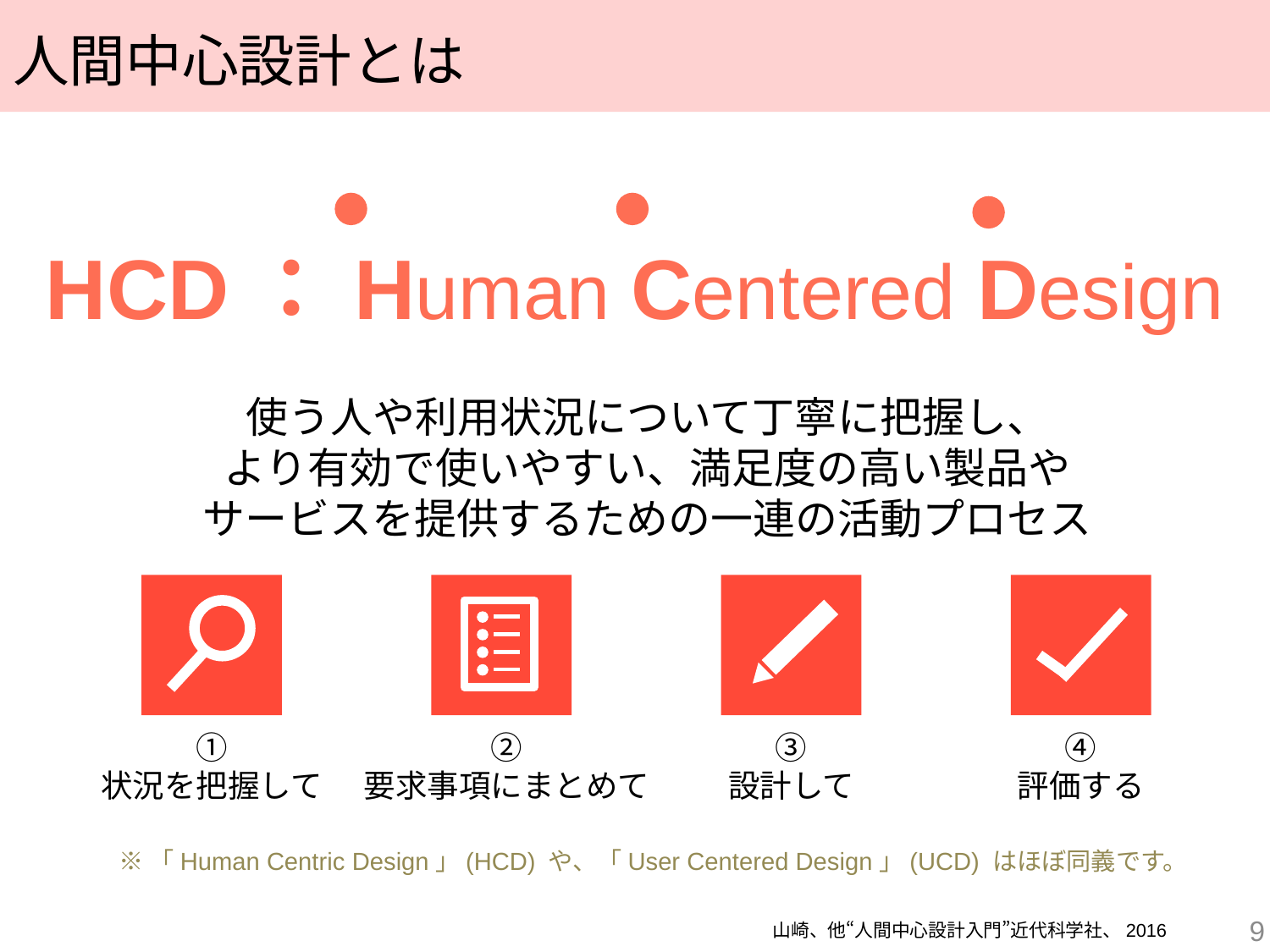

# 人間中心設計とは

HCD：Human Centered Design
使う人や利用状況について丁寧に把握し、
より有効で使いやすい、満足度の高い製品や
サービスを提供するための一連の活動プロセス

①
状況を把握して
②
要求事項にまとめて
③
設計して
④
評価する
※「Human Centric Design」(HCD) や、「User Centered Design」(UCD) はほぼ同義です。
9
山崎、他“人間中心設計入門”近代科学社、2016